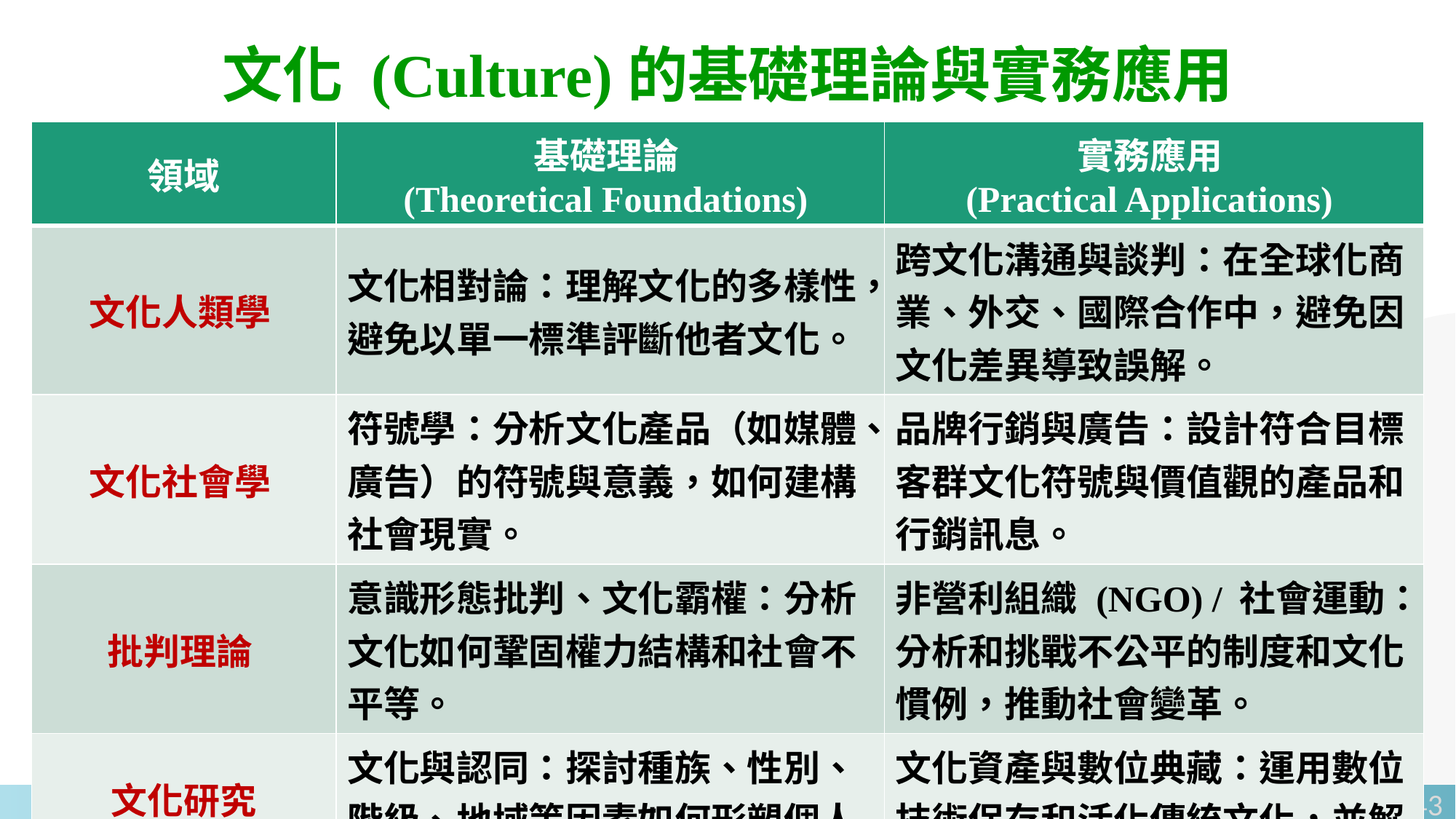

文化 (Culture)的基礎理論與實務應用
| 領域 | 基礎理論 (Theoretical Foundations) | 實務應用 (Practical Applications) |
| --- | --- | --- |
| 文化人類學 | 文化相對論：理解文化的多樣性，避免以單一標準評斷他者文化。 | 跨文化溝通與談判：在全球化商業、外交、國際合作中，避免因文化差異導致誤解。 |
| 文化社會學 | 符號學：分析文化產品（如媒體、廣告）的符號與意義，如何建構社會現實。 | 品牌行銷與廣告：設計符合目標客群文化符號與價值觀的產品和行銷訊息。 |
| 批判理論 | 意識形態批判、文化霸權：分析文化如何鞏固權力結構和社會不平等。 | 非營利組織 (NGO) / 社會運動：分析和挑戰不公平的制度和文化慣例，推動社會變革。 |
| 文化研究 (Cultural Studies) | 文化與認同：探討種族、性別、階級、地域等因素如何形塑個人與群體的文化認同。 | 文化資產與數位典藏：運用數位技術保存和活化傳統文化，並解決文化傳承中的認同議題。 |
43